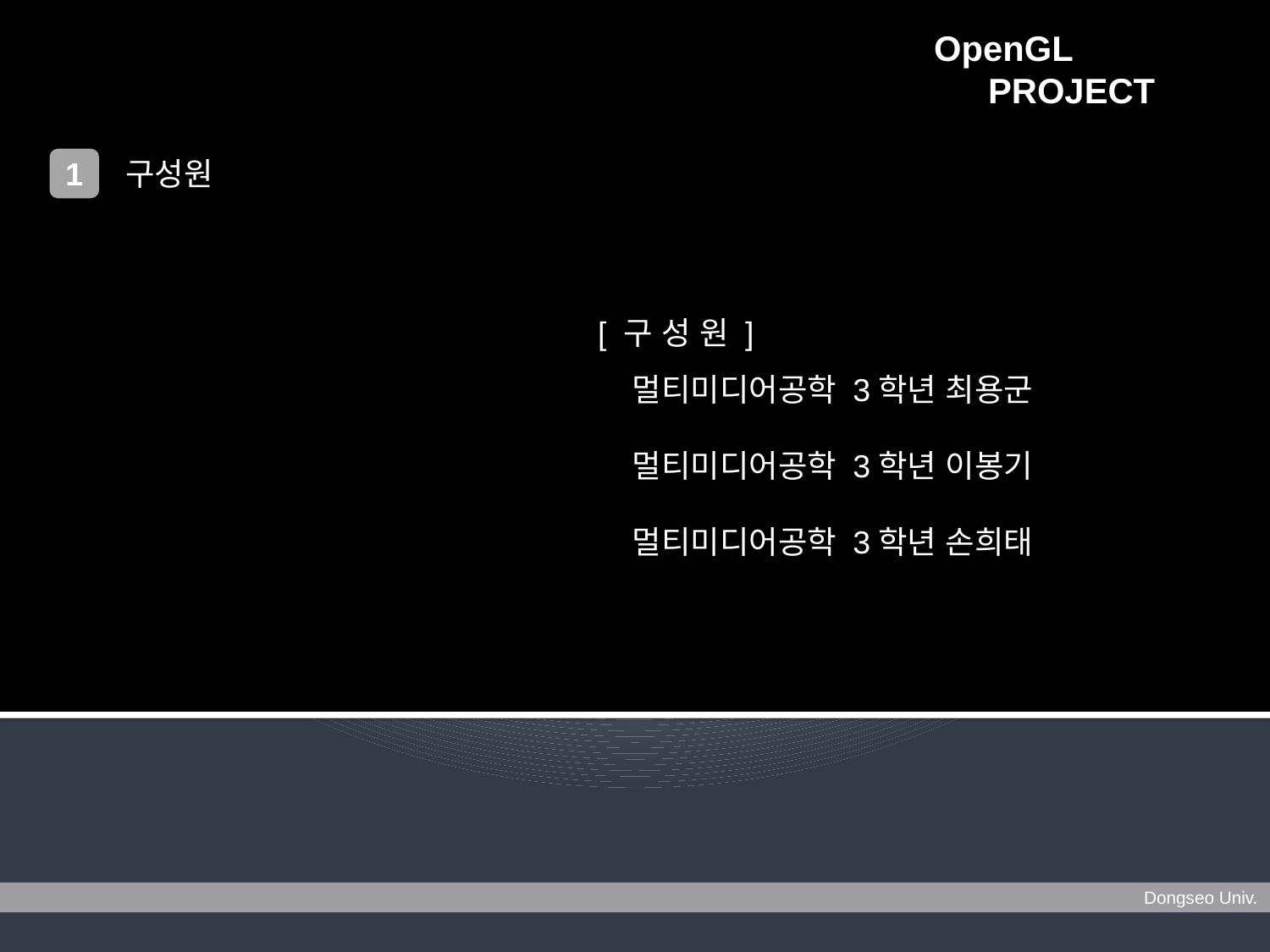

OpenGL               PROJECT

       구성원
1
[ 구 성 원 ]
   멀티미디어공학 3학년 최용군

   멀티미디어공학 3학년 이봉기

   멀티미디어공학 3학년 손희태

 Dongseo Univ.